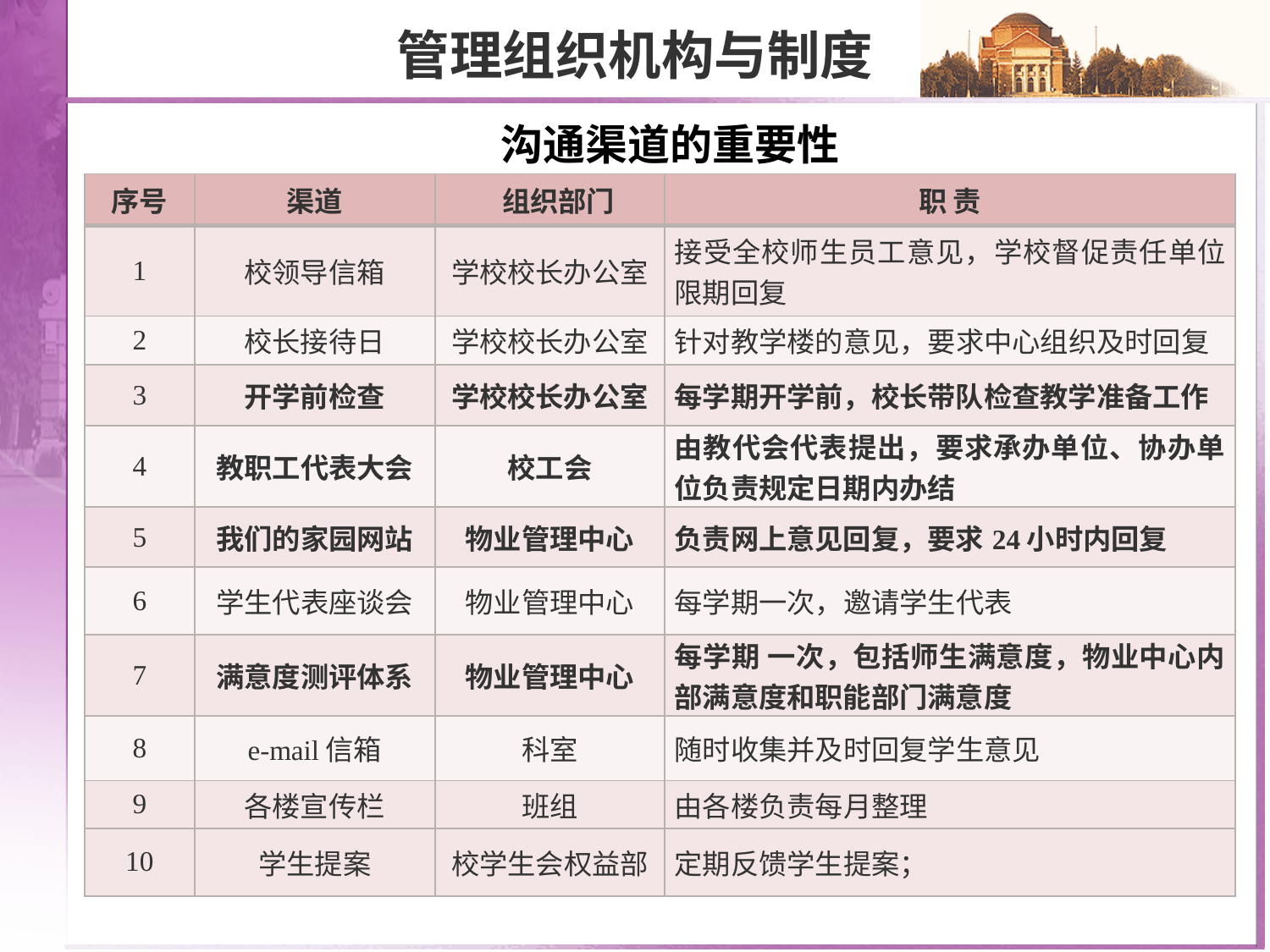

管理组织机构与制度
沟通渠道的重要性

| 序号 | 渠道 | 组织部门 | 职 责 |
| --- | --- | --- | --- |
| 1 | 校领导信箱 | 学校校长办公室 | 接受全校师生员工意见，学校督促责任单位限期回复 |
| 2 | 校长接待日 | 学校校长办公室 | 针对教学楼的意见，要求中心组织及时回复 |
| 3 | 开学前检查 | 学校校长办公室 | 每学期开学前，校长带队检查教学准备工作 |
| 4 | 教职工代表大会 | 校工会 | 由教代会代表提出，要求承办单位、协办单位负责规定日期内办结 |
| 5 | 我们的家园网站 | 物业管理中心 | 负责网上意见回复，要求24小时内回复 |
| 6 | 学生代表座谈会 | 物业管理中心 | 每学期一次，邀请学生代表 |
| 7 | 满意度测评体系 | 物业管理中心 | 每学期 一次，包括师生满意度，物业中心内部满意度和职能部门满意度 |
| 8 | e-mail信箱 | 科室 | 随时收集并及时回复学生意见 |
| 9 | 各楼宣传栏 | 班组 | 由各楼负责每月整理 |
| 10 | 学生提案 | 校学生会权益部 | 定期反馈学生提案； |